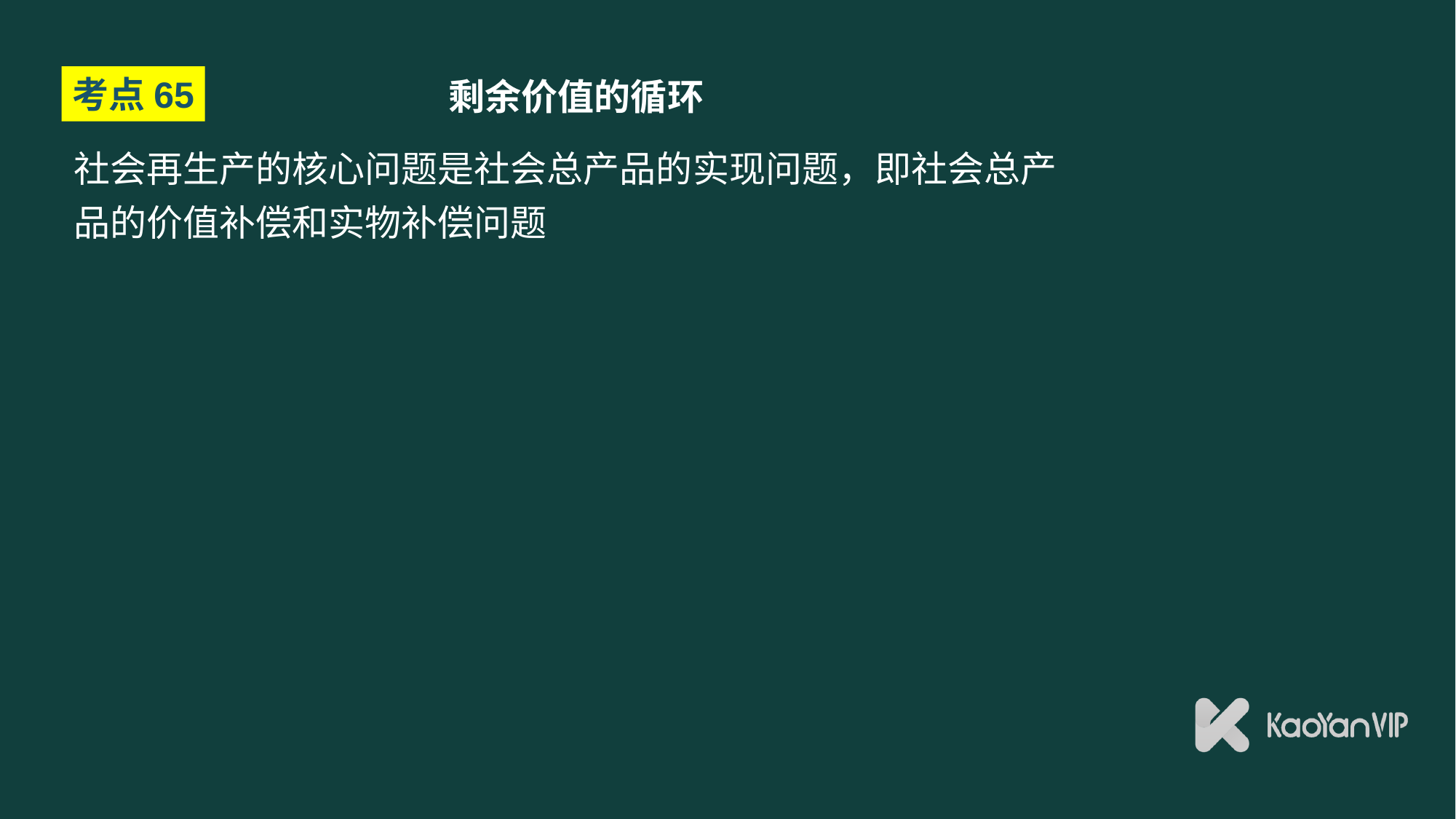

# 剩余价值的循环
考点65
社会再生产的核心问题是社会总产品的实现问题，即社会总产品的价值补偿和实物补偿问题